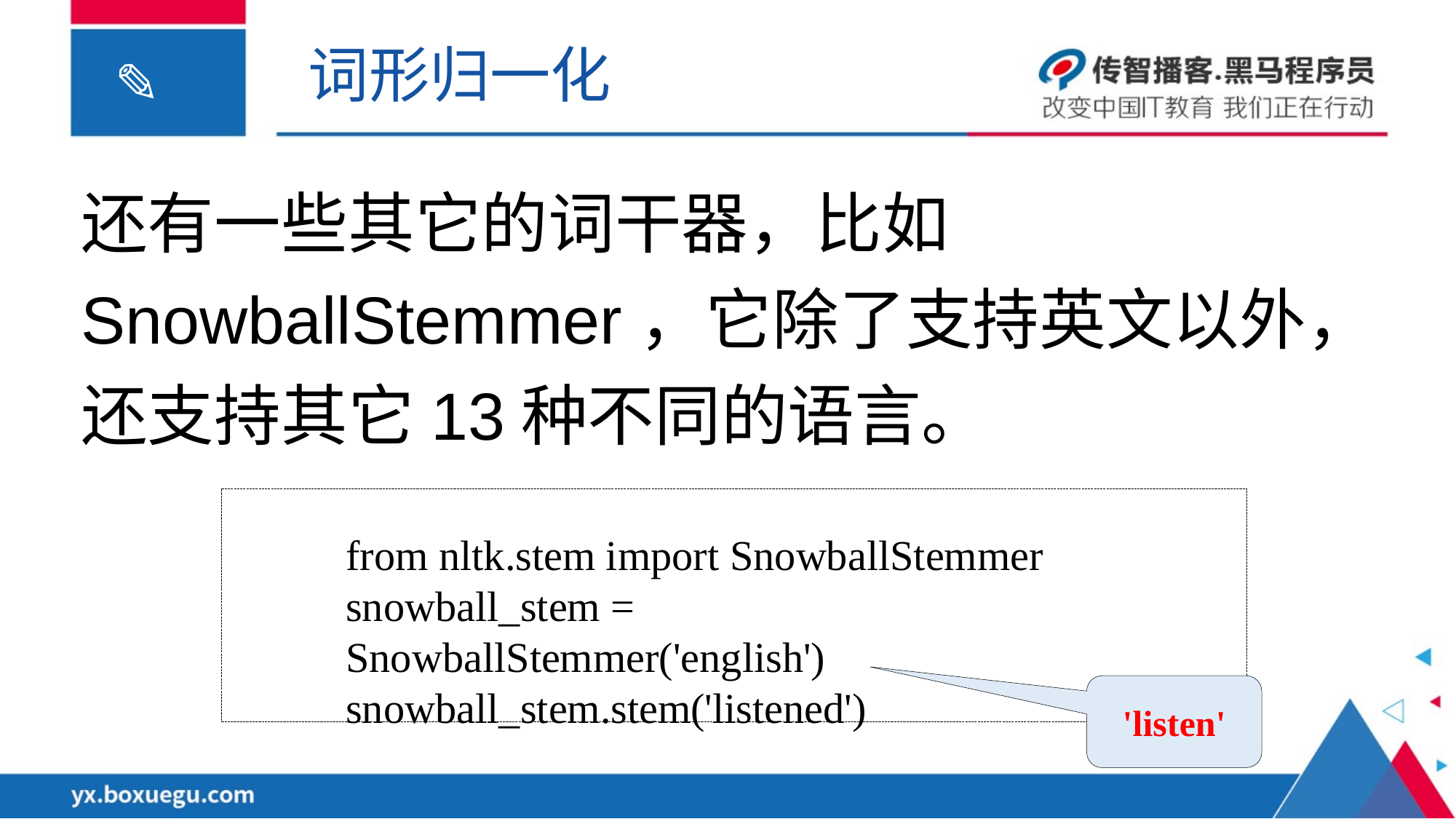

词形归一化
还有一些其它的词干器，比如SnowballStemmer，它除了支持英文以外，还支持其它13种不同的语言。

from nltk.stem import SnowballStemmer
snowball_stem = SnowballStemmer('english')
snowball_stem.stem('listened')
'listen'